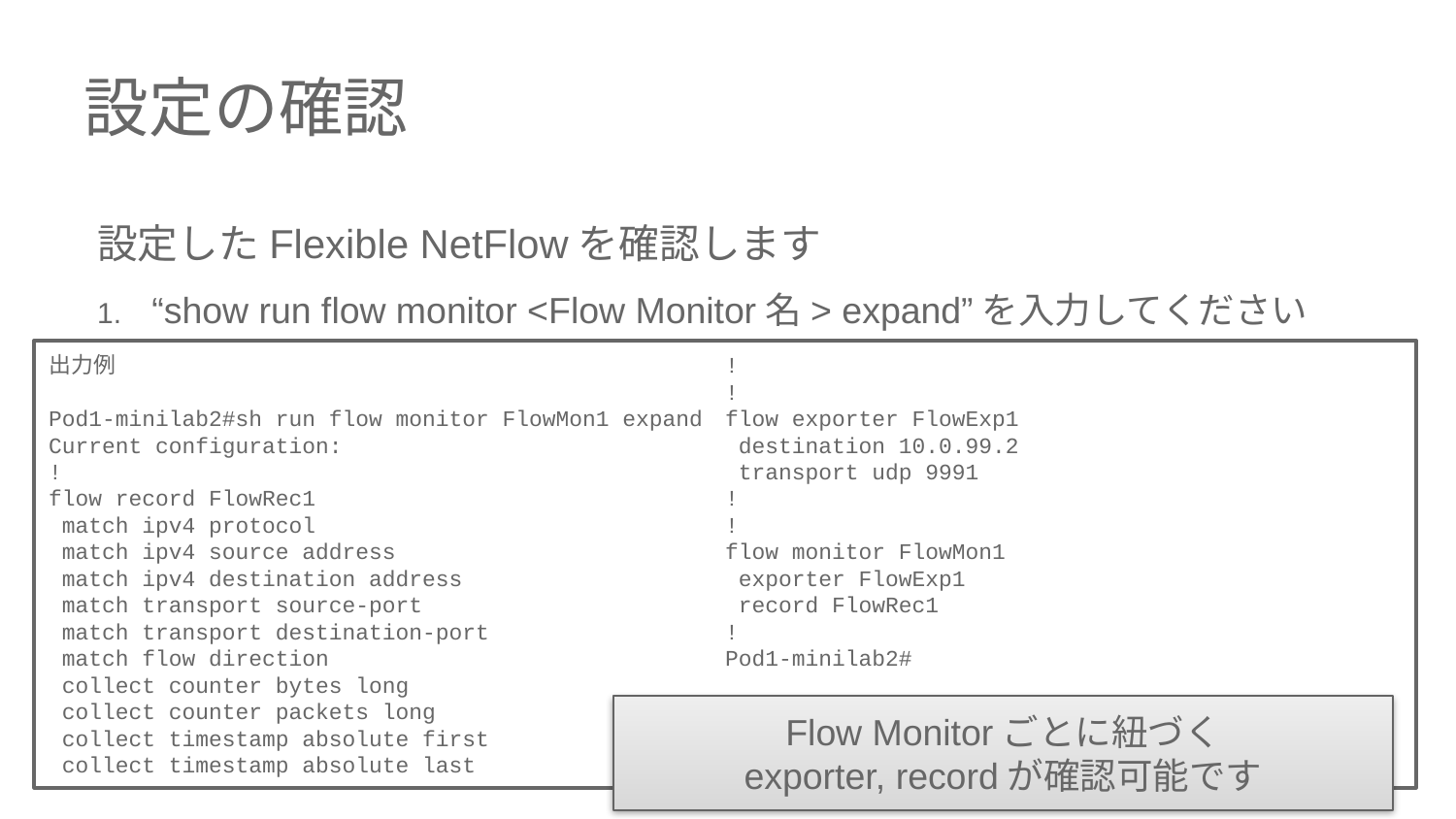

# 設定の確認
設定したFlexible NetFlowを確認します
“show run flow monitor <Flow Monitor名> expand”を入力してください
出力例

Pod1-minilab2#sh run flow monitor FlowMon1 expand
Current configuration:
!
flow record FlowRec1
 match ipv4 protocol
 match ipv4 source address
 match ipv4 destination address
 match transport source-port
 match transport destination-port
 match flow direction
 collect counter bytes long
 collect counter packets long
 collect timestamp absolute first
 collect timestamp absolute last
!
!
flow exporter FlowExp1
 destination 10.0.99.2
 transport udp 9991
!
!
flow monitor FlowMon1
 exporter FlowExp1
 record FlowRec1
!
Pod1-minilab2#
Flow Monitorごとに紐づく
exporter, recordが確認可能です